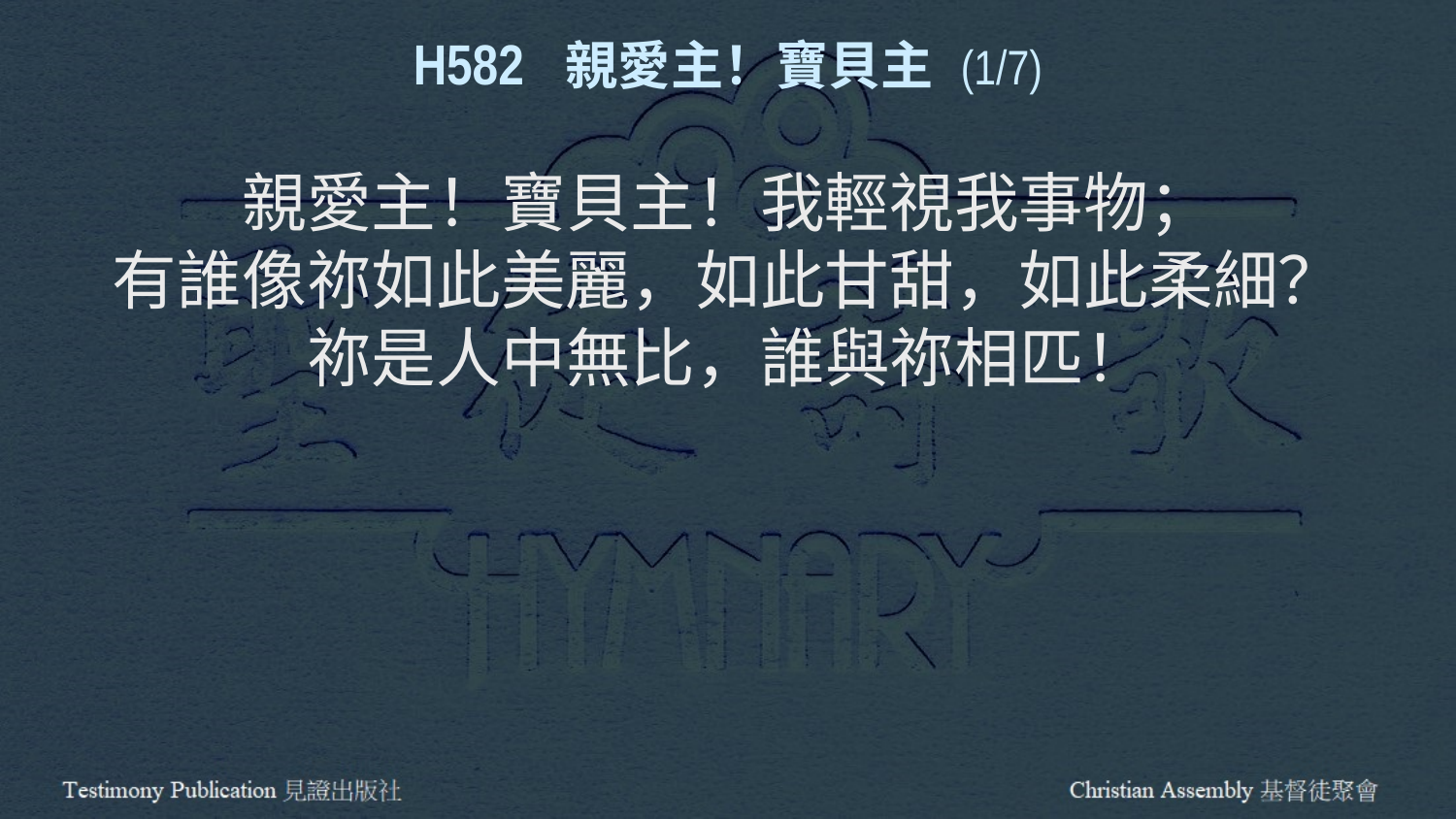

H582  親愛主！寶貝主 (1/7)
親愛主！寶貝主！我輕視我事物；
有誰像祢如此美麗，如此甘甜，如此柔細？
祢是人中無比，誰與祢相匹！